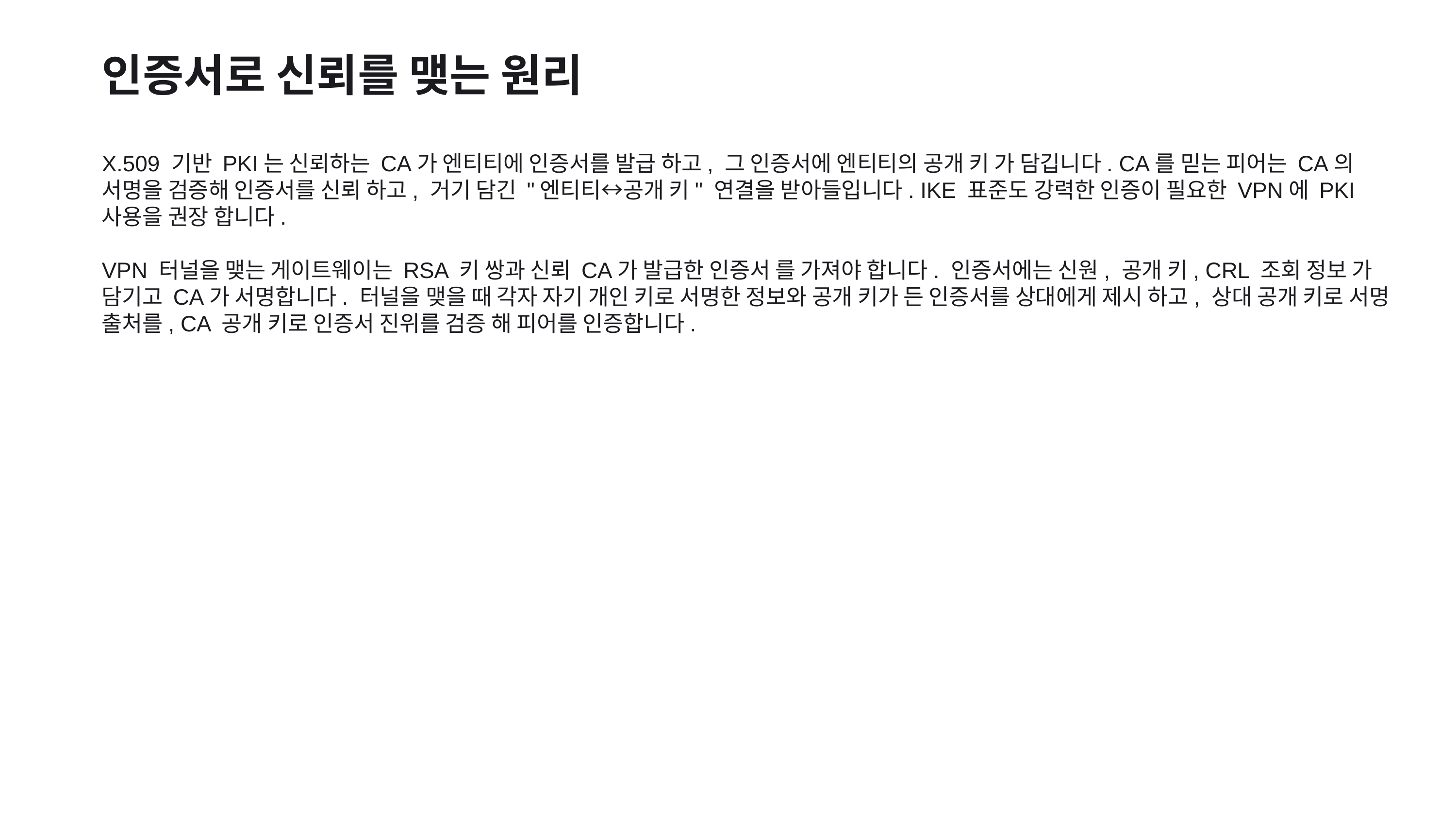

인증서로 신뢰를 맺는 원리
X.509 기반 PKI는 신뢰하는 CA가 엔티티에 인증서를 발급 하고, 그 인증서에 엔티티의 공개 키 가 담깁니다. CA를 믿는 피어는 CA의 서명을 검증해 인증서를 신뢰 하고, 거기 담긴 "엔티티↔공개 키" 연결을 받아들입니다. IKE 표준도 강력한 인증이 필요한 VPN에 PKI 사용을 권장 합니다.

VPN 터널을 맺는 게이트웨이는 RSA 키 쌍과 신뢰 CA가 발급한 인증서 를 가져야 합니다. 인증서에는 신원, 공개 키, CRL 조회 정보 가 담기고 CA가 서명합니다. 터널을 맺을 때 각자 자기 개인 키로 서명한 정보와 공개 키가 든 인증서를 상대에게 제시 하고, 상대 공개 키로 서명 출처를, CA 공개 키로 인증서 진위를 검증 해 피어를 인증합니다.